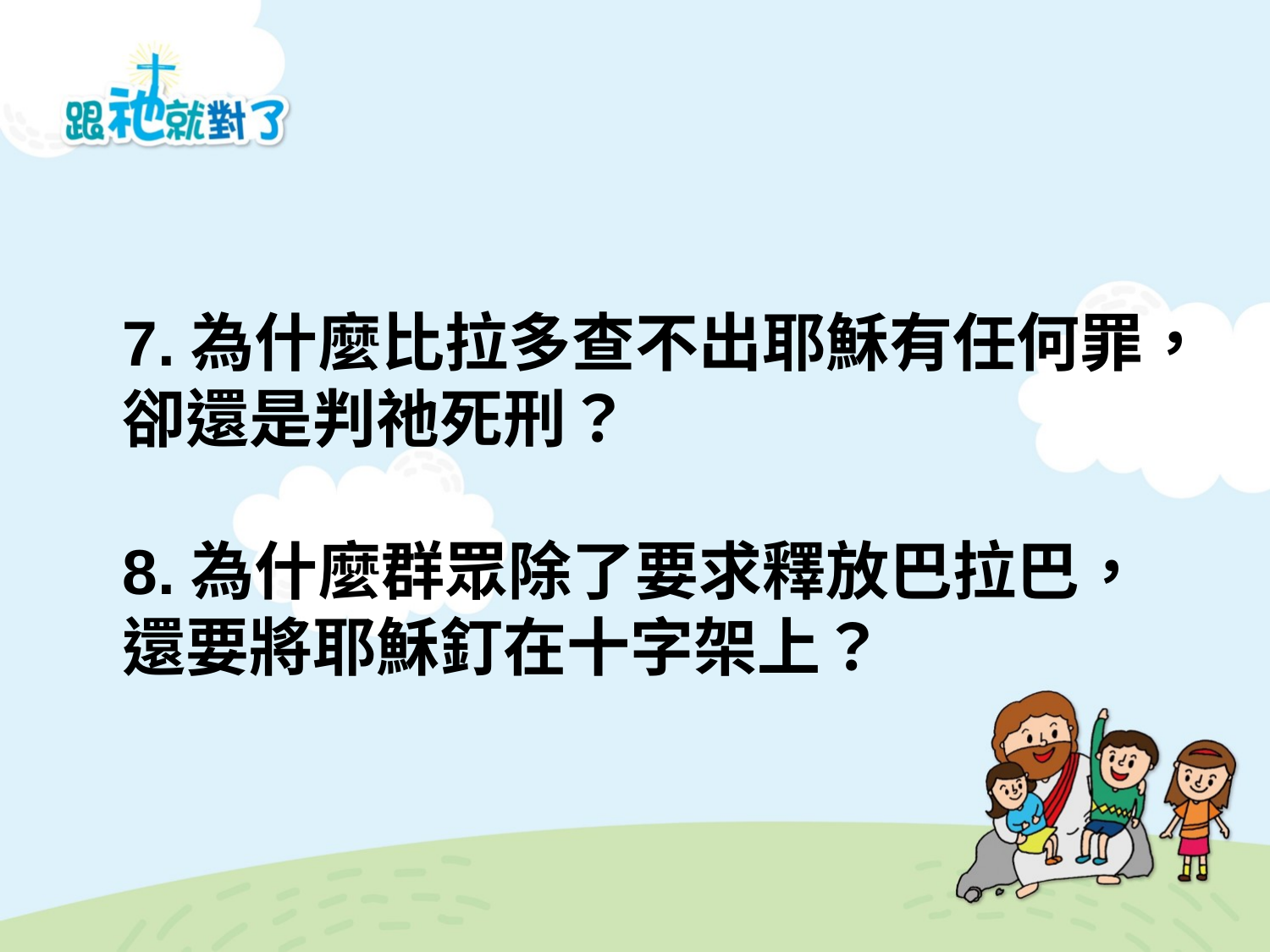

7.為什麼比拉多查不出耶穌有任何罪，卻還是判祂死刑？

8.為什麼群眾除了要求釋放巴拉巴，還要將耶穌釘在十字架上？